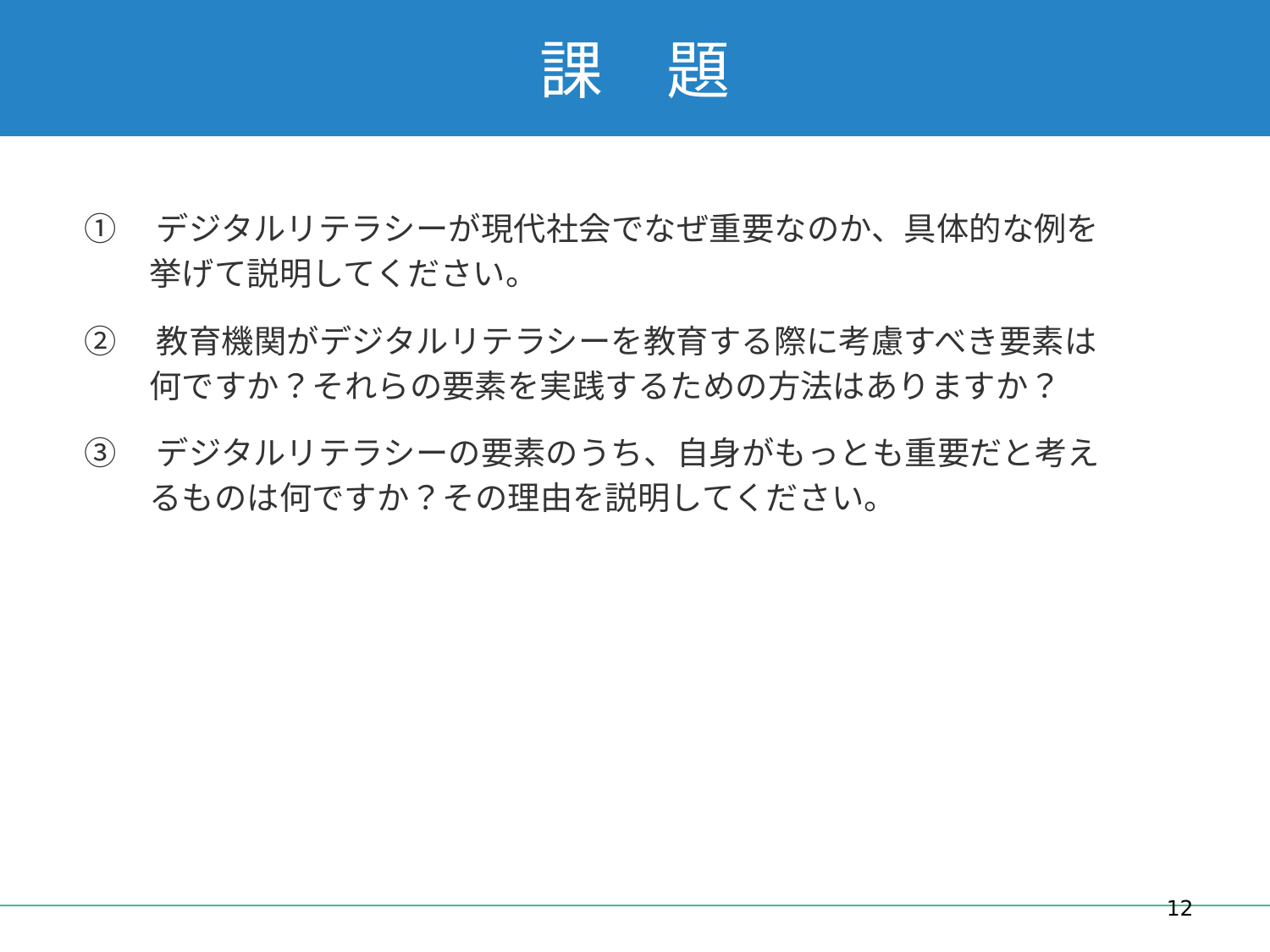

# 課　題

①　デジタルリテラシーが現代社会でなぜ重要なのか、具体的な例を　
　　挙げて説明してください。
②　教育機関がデジタルリテラシーを教育する際に考慮すべき要素は
　　何ですか？それらの要素を実践するための方法はありますか？
③　デジタルリテラシーの要素のうち、自身がもっとも重要だと考え
　　るものは何ですか？その理由を説明してください。
12